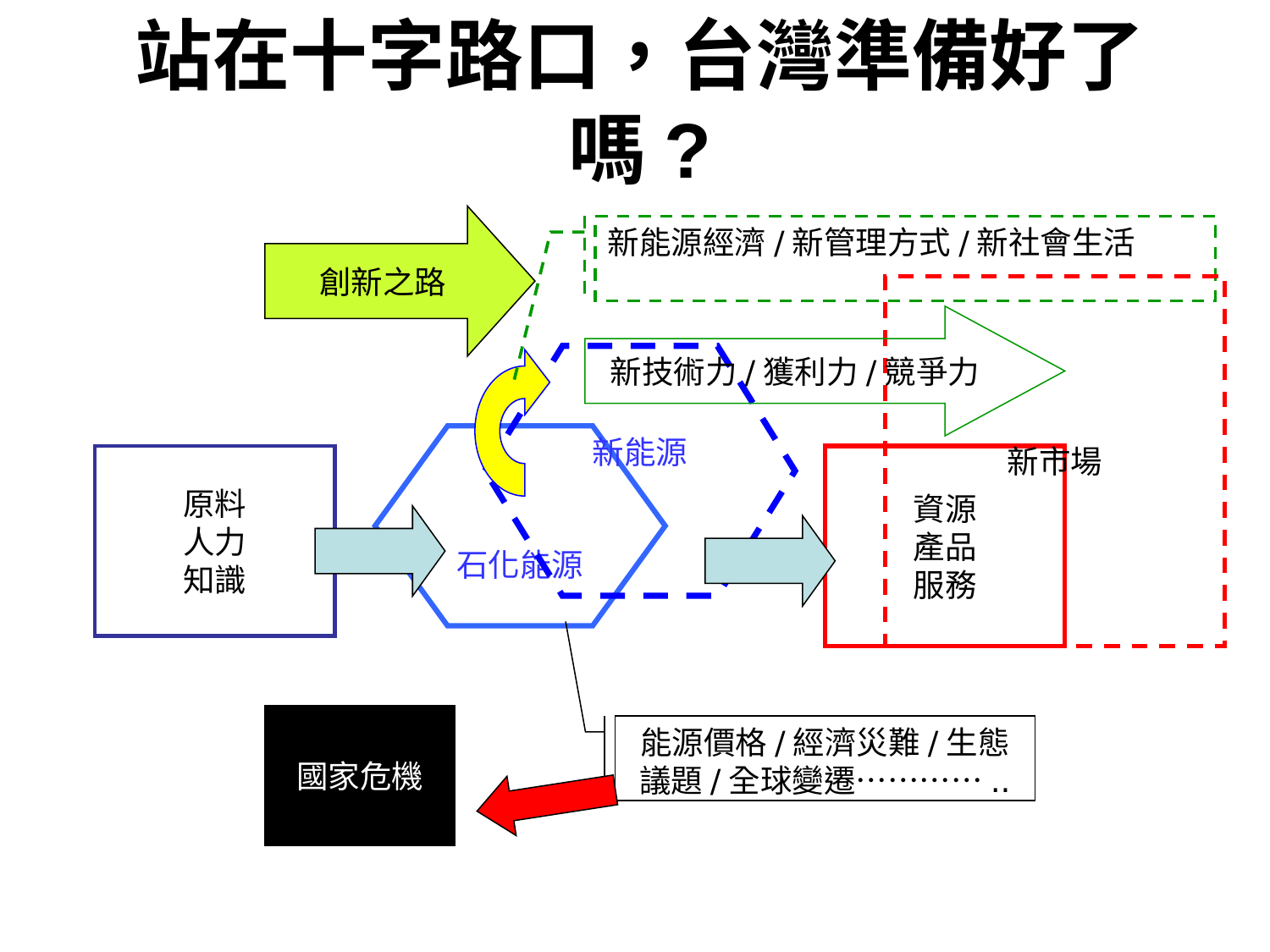

# 站在十字路口，台灣準備好了嗎?
創新之路
新能源經濟/新管理方式/新社會生活
新市場
新技術力/獲利力/競爭力
新能源

石化能源
原料
人力
知識
資源
產品
服務

國家危機
能源價格/經濟災難/生態議題/全球變遷…………..